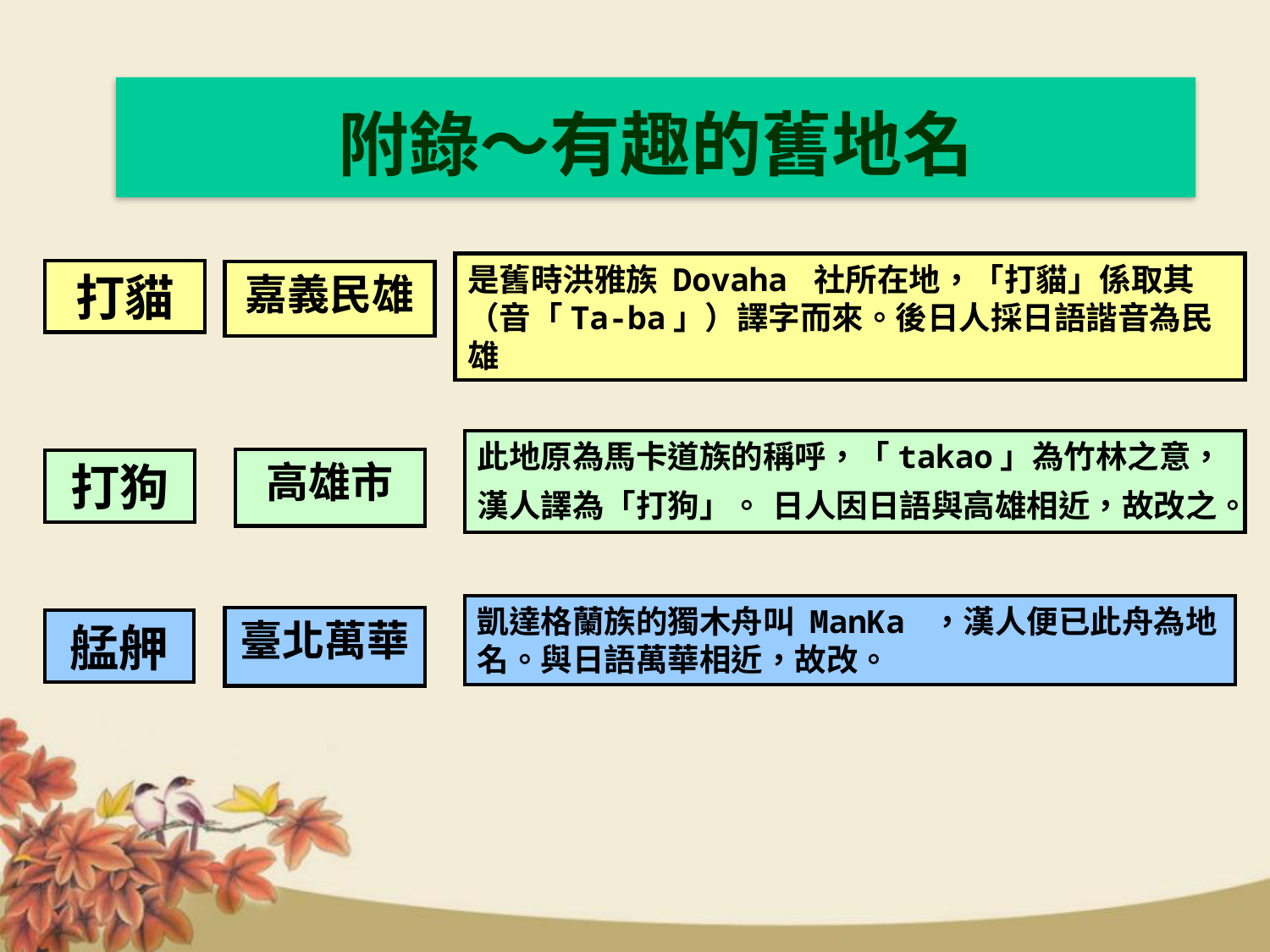

附錄～有趣的舊地名
是舊時洪雅族 Dovaha 社所在地，「打貓」係取其（音「Ta-ba」）譯字而來。後日人採日語諧音為民雄
打貓
嘉義民雄
此地原為馬卡道族的稱呼，「takao」為竹林之意，漢人譯為「打狗」。 日人因日語與高雄相近，故改之。
高雄市
打狗
凱達格蘭族的獨木舟叫 ManKa ，漢人便已此舟為地名。與日語萬華相近，故改。
臺北萬華
艋舺